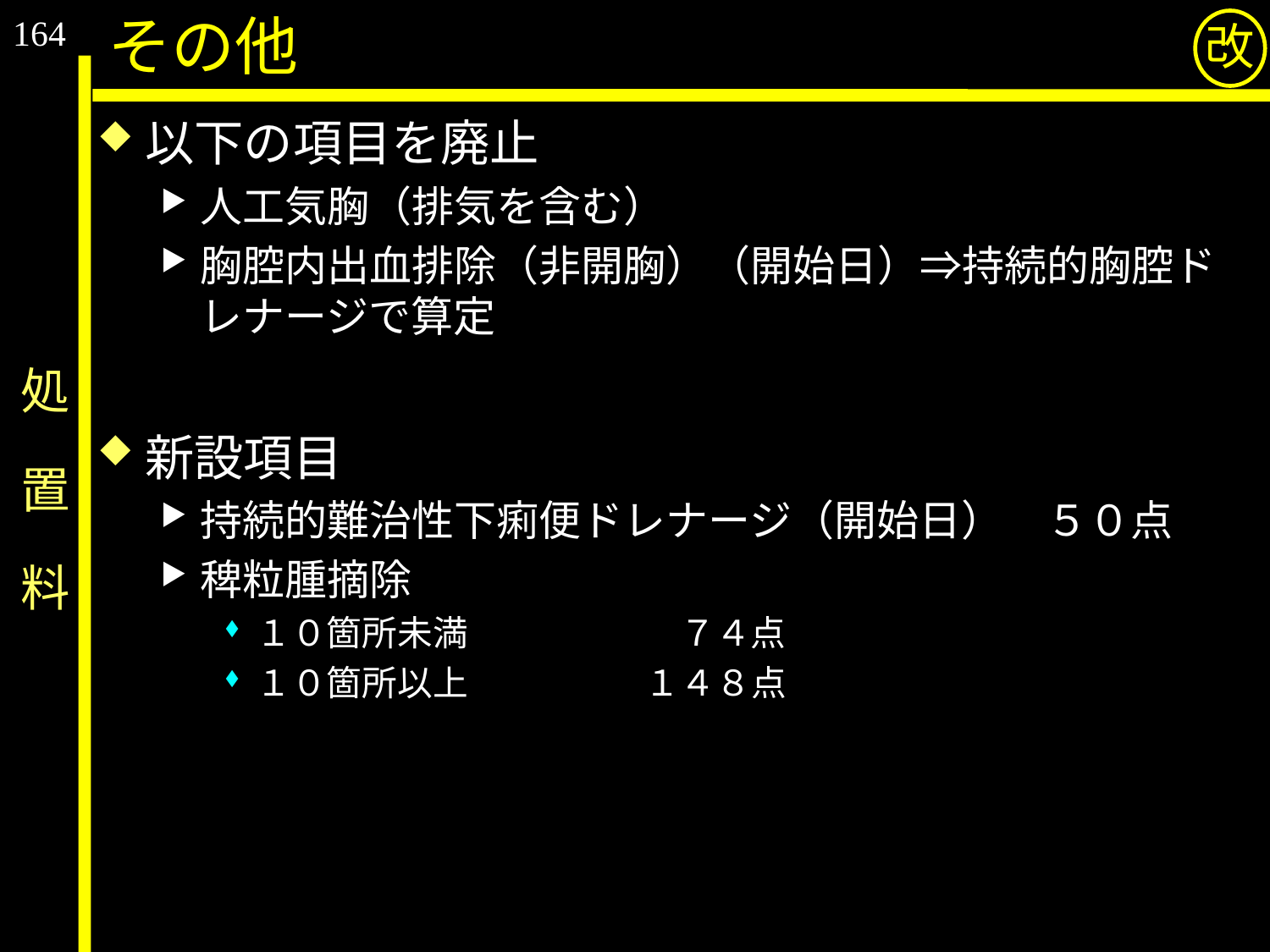

164
その他
改

以下の項目を廃止
人工気胸（排気を含む）
胸腔内出血排除（非開胸）（開始日）⇒持続的胸腔ドレナージで算定

新設項目
持続的難治性下痢便ドレナージ（開始日）　５０点
稗粒腫摘除
１０箇所未満　　　　　　７４点
１０箇所以上　　　　　１４８点
# 処　置　料